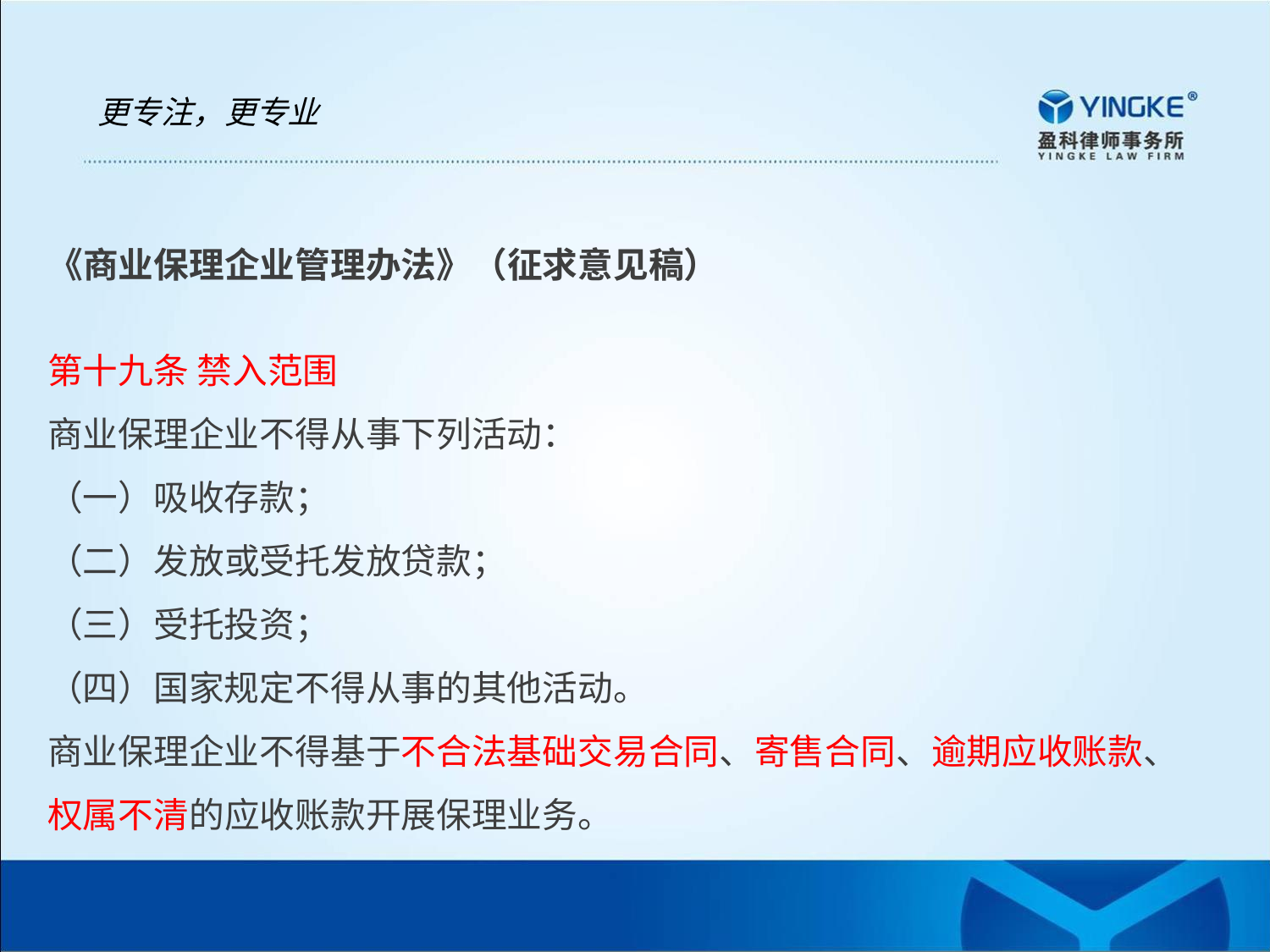

更专注，更专业

《商业保理企业管理办法》（征求意见稿）

第十九条 禁入范围
商业保理企业不得从事下列活动：
（一）吸收存款；
（二）发放或受托发放贷款；
（三）受托投资；
（四）国家规定不得从事的其他活动。
商业保理企业不得基于不合法基础交易合同、寄售合同、逾期应收账款、权属不清的应收账款开展保理业务。